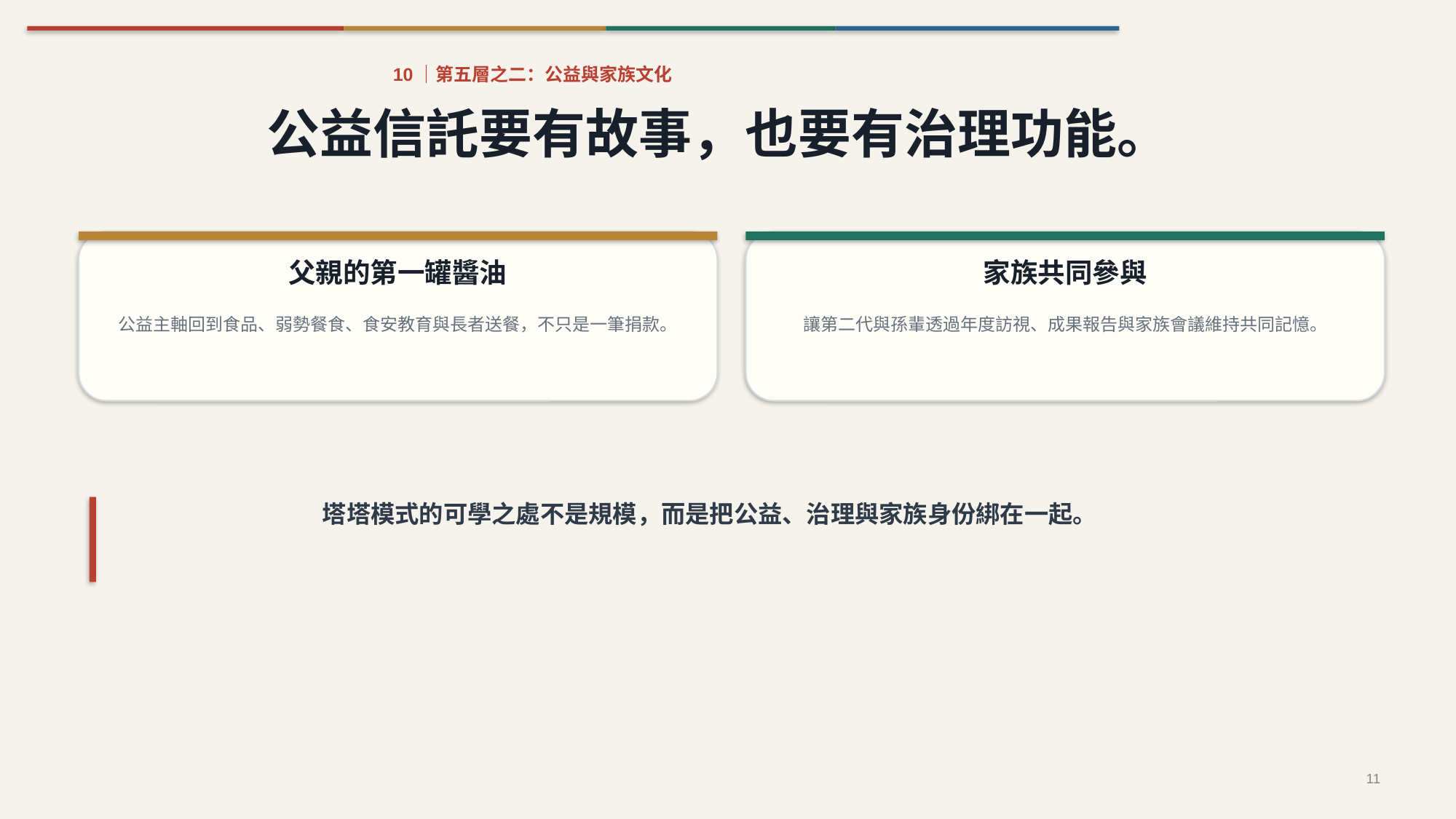

10｜第五層之二：公益與家族文化
公益信託要有故事，也要有治理功能。

父親的第一罐醬油
家族共同參與
公益主軸回到食品、弱勢餐食、食安教育與長者送餐，不只是一筆捐款。
讓第二代與孫輩透過年度訪視、成果報告與家族會議維持共同記憶。

塔塔模式的可學之處不是規模，而是把公益、治理與家族身份綁在一起。
11